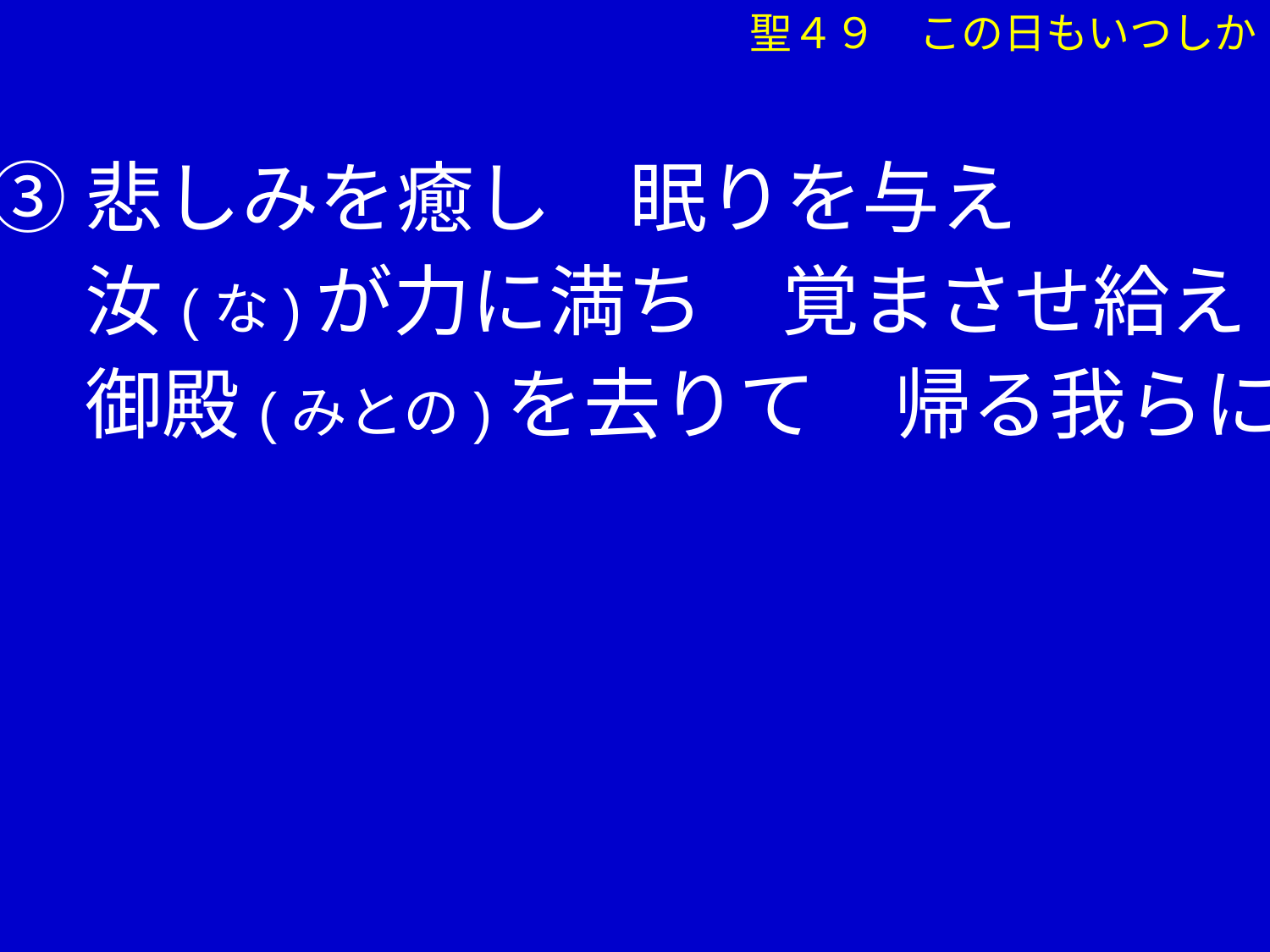

聖４９　この日もいつしか
③悲しみを癒し　眠りを与え
　 汝(な)が力に満ち　覚まさせ給え
　 御殿(みとの)を去りて　帰る我らに